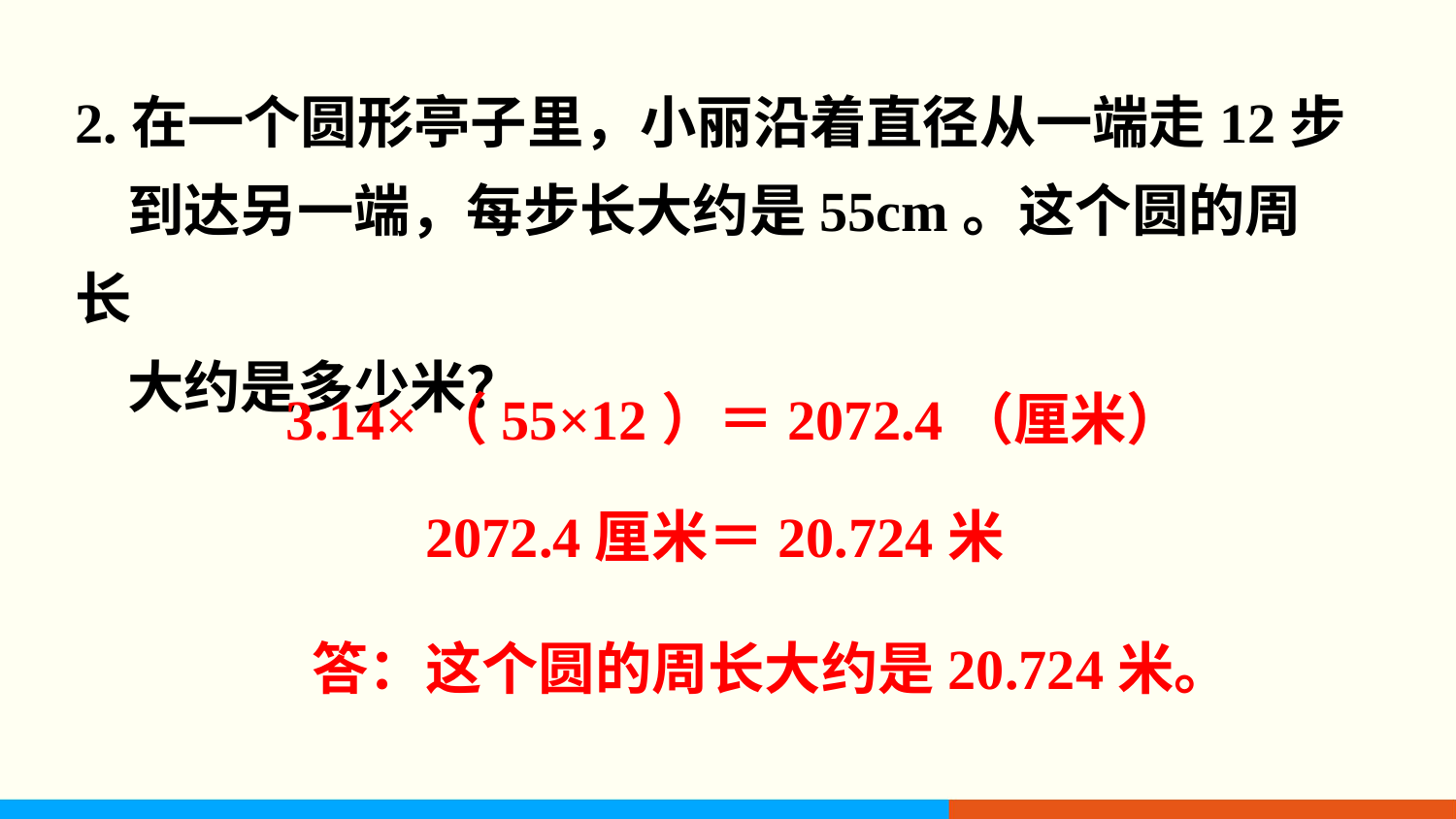

2.在一个圆形亭子里，小丽沿着直径从一端走12步
   到达另一端，每步长大约是55cm。这个圆的周长
   大约是多少米？
 3.14×（55×12）＝2072.4（厘米）
2072.4厘米＝20.724米
答：这个圆的周长大约是20.724米。